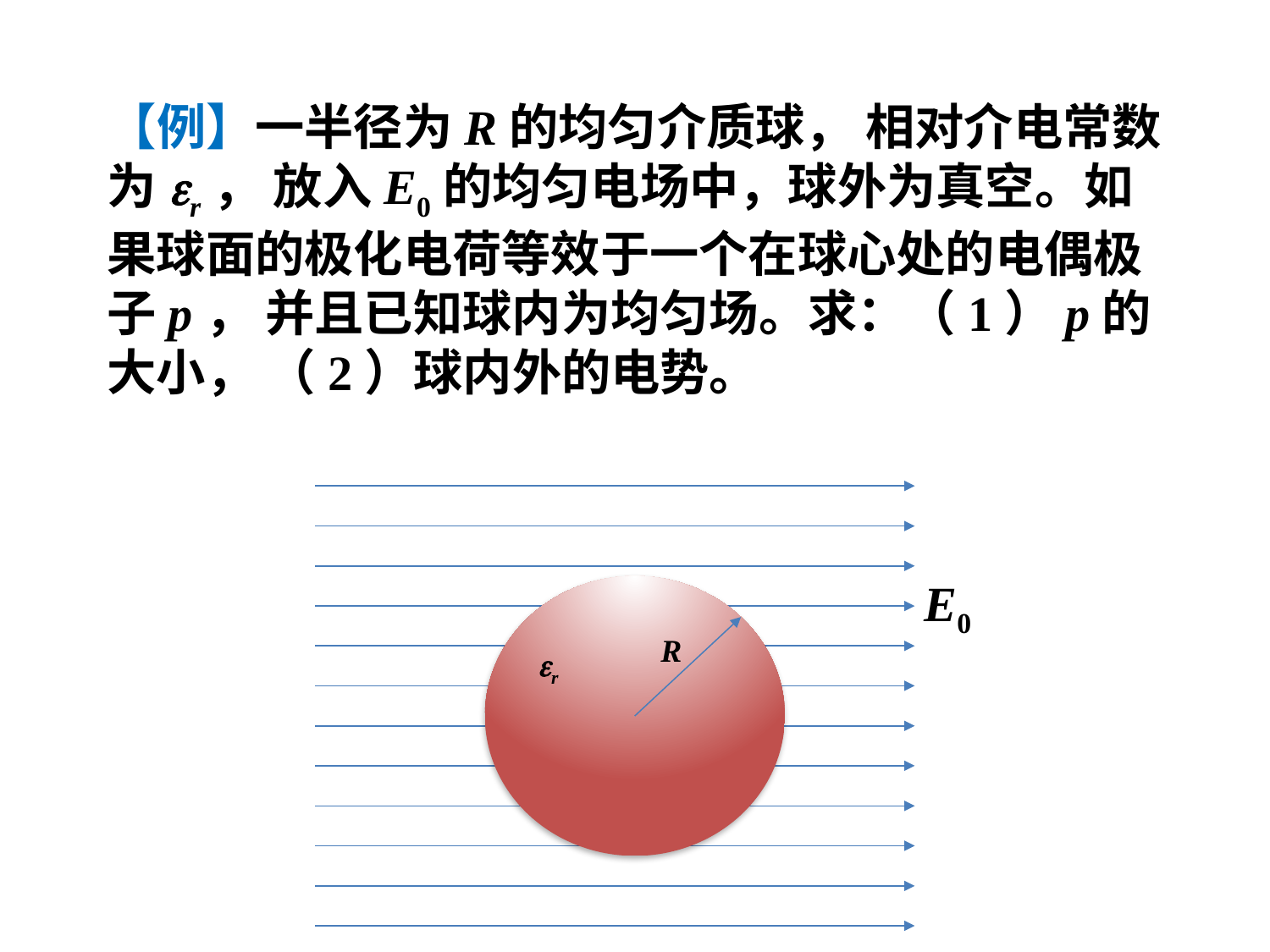

【例】一半径为R的均匀介质球， 相对介电常数为εr， 放入E0的均匀电场中，球外为真空。如果球面的极化电荷等效于一个在球心处的电偶极子p， 并且已知球内为均匀场。求：（1）p的大小， （2）球内外的电势。
E0

R
εr